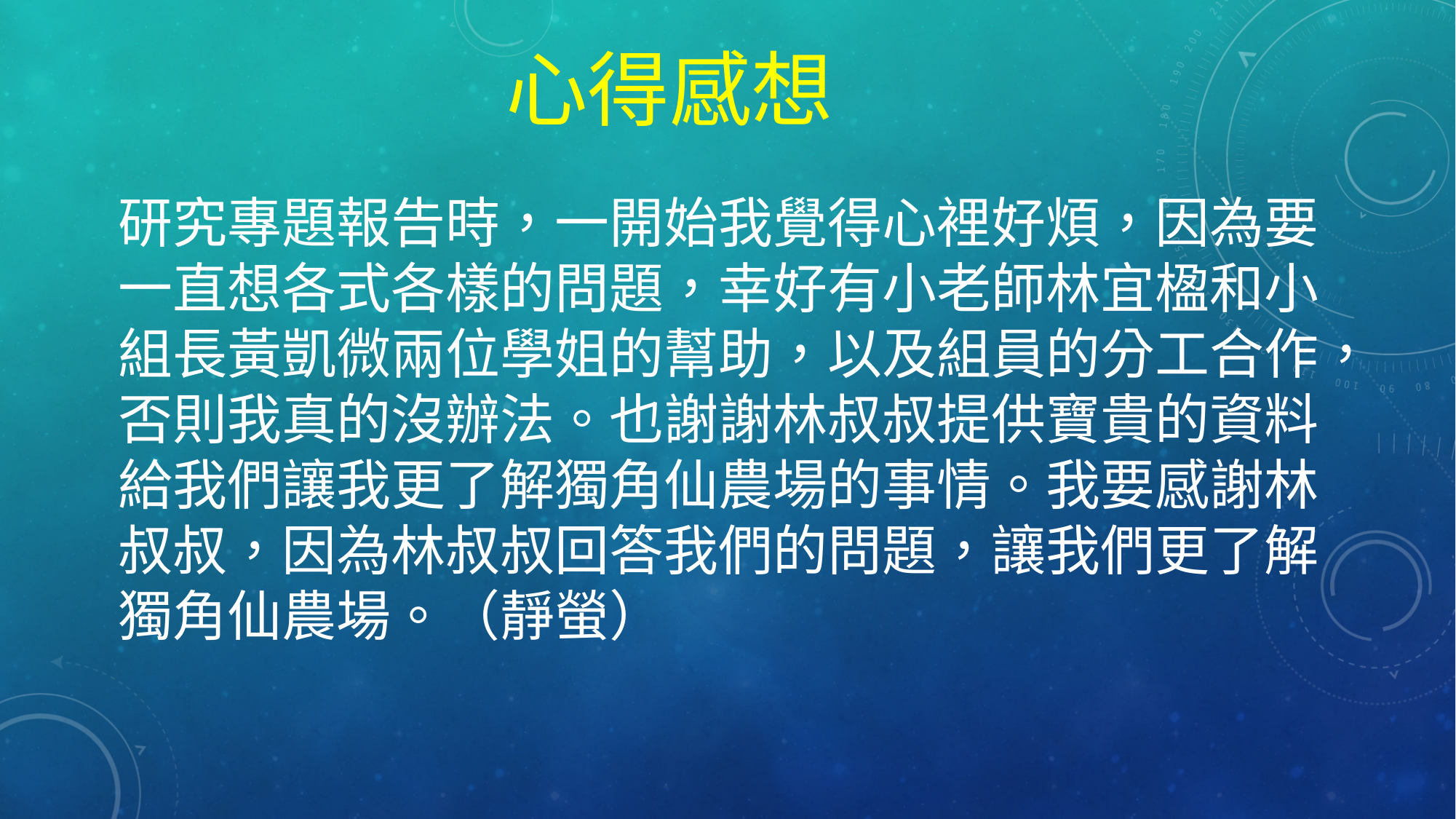

# 心得感想
研究專題報告時，一開始我覺得心裡好煩，因為要一直想各式各樣的問題，幸好有小老師林宜楹和小組長黃凱微兩位學姐的幫助，以及組員的分工合作，否則我真的沒辦法。也謝謝林叔叔提供寶貴的資料給我們讓我更了解獨角仙農場的事情。我要感謝林叔叔，因為林叔叔回答我們的問題，讓我們更了解獨角仙農場。（靜螢）